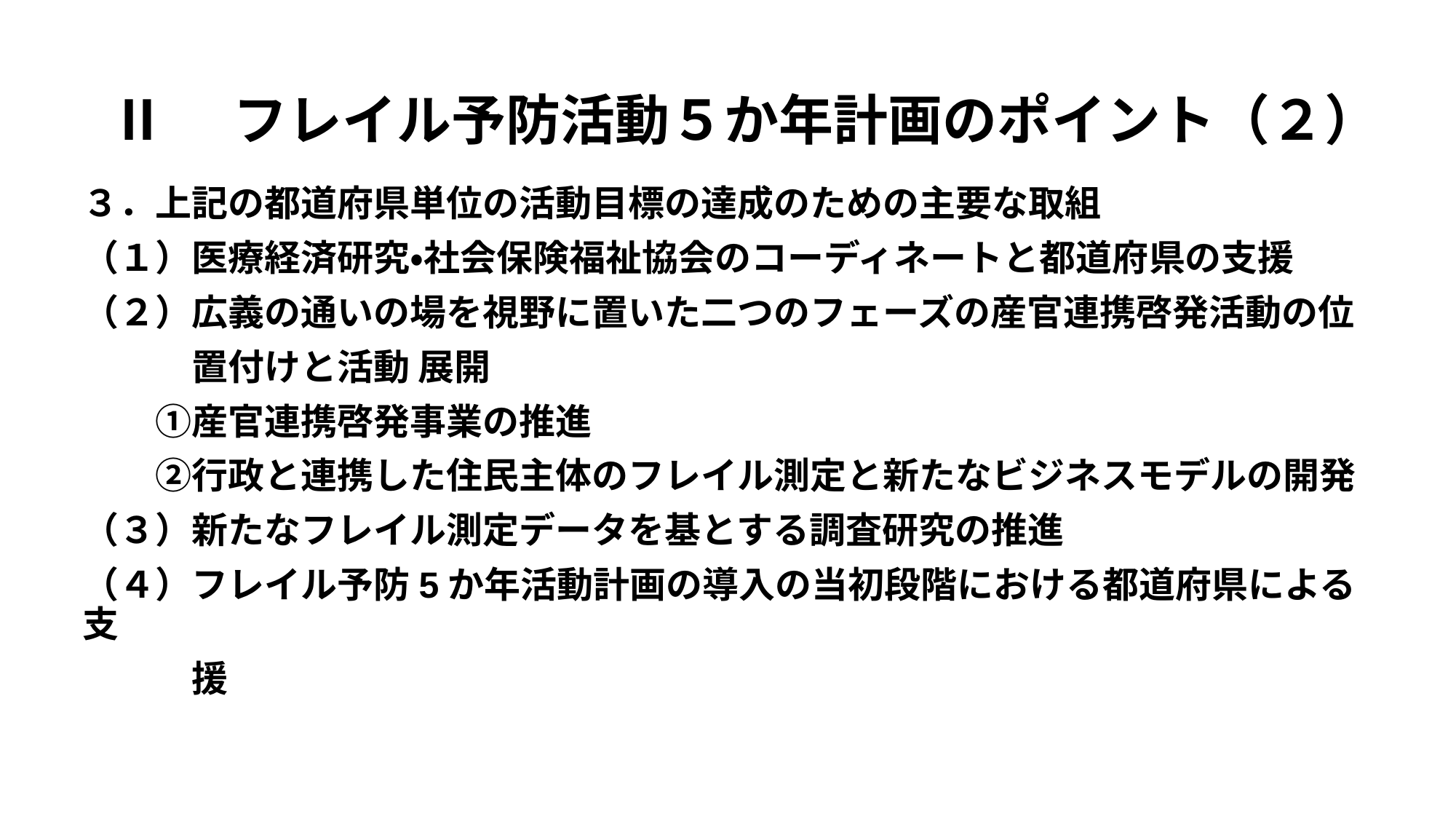

# Ⅱ　フレイル予防活動５か年計画のポイント（２）
３．上記の都道府県単位の活動目標の達成のための主要な取組
（１）医療経済研究・社会保険福祉協会のコーディネートと都道府県の支援
（２）広義の通いの場を視野に置いた二つのフェーズの産官連携啓発活動の位
　　　置付けと活動 展開
　　①産官連携啓発事業の推進
　　②行政と連携した住民主体のフレイル測定と新たなビジネスモデルの開発
（３）新たなフレイル測定データを基とする調査研究の推進
（４）フレイル予防5か年活動計画の導入の当初段階における都道府県による支
　　　援